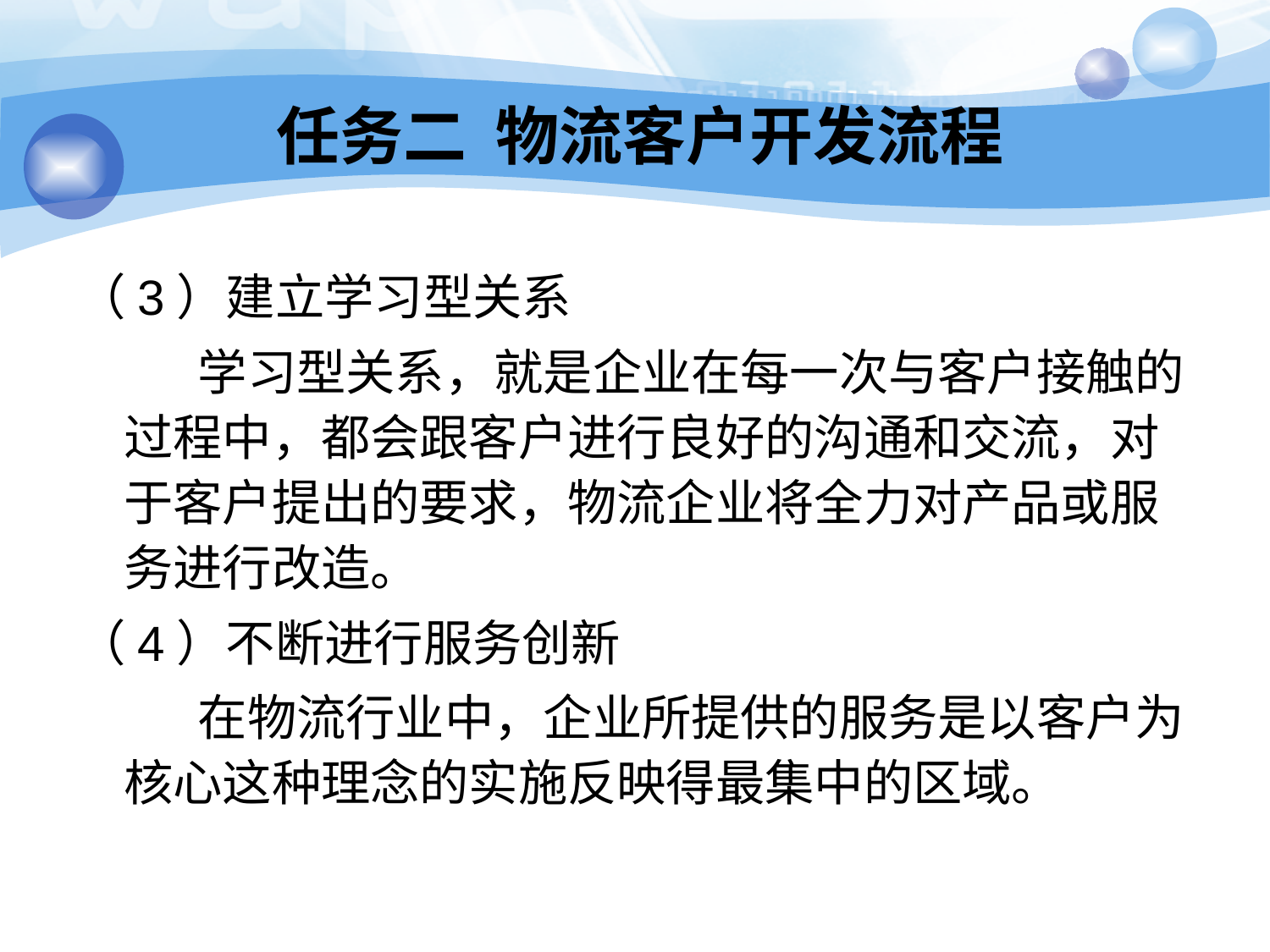

# 任务二  物流客户开发流程
（3）建立学习型关系
          学习型关系，就是企业在每一次与客户接触的过程中，都会跟客户进行良好的沟通和交流，对于客户提出的要求，物流企业将全力对产品或服务进行改造。
（4）不断进行服务创新
          在物流行业中，企业所提供的服务是以客户为核心这种理念的实施反映得最集中的区域。